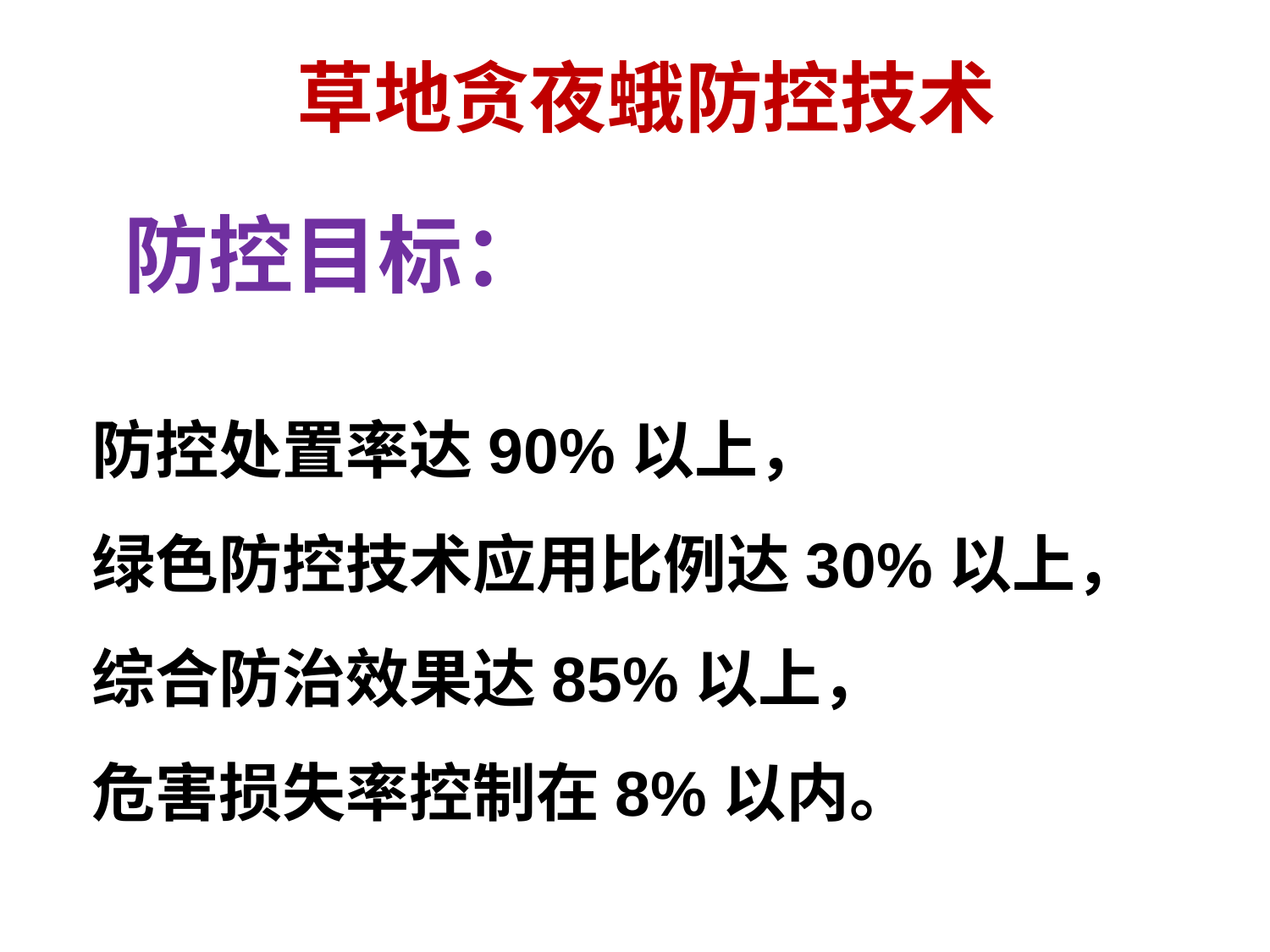

# 草地贪夜蛾防控技术
防控目标：

防控处置率达90%以上，
绿色防控技术应用比例达30%以上，
综合防治效果达85%以上，
危害损失率控制在8%以内。